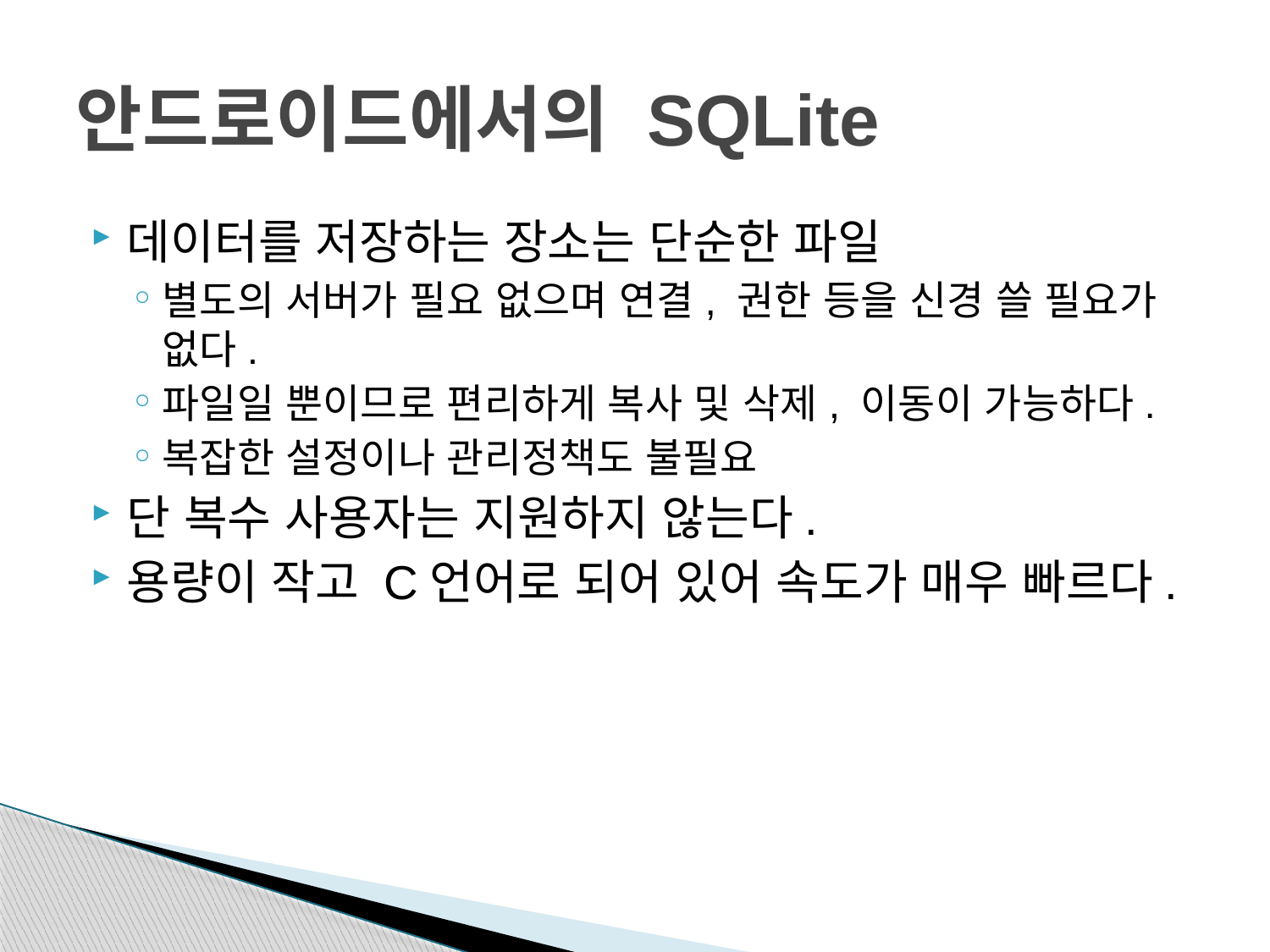

# 안드로이드에서의 SQLite
데이터를 저장하는 장소는 단순한 파일
별도의 서버가 필요 없으며 연결, 권한 등을 신경 쓸 필요가 없다.
파일일 뿐이므로 편리하게 복사 및 삭제, 이동이 가능하다.
복잡한 설정이나 관리정책도 불필요
단 복수 사용자는 지원하지 않는다.
용량이 작고 C언어로 되어 있어 속도가 매우 빠르다.